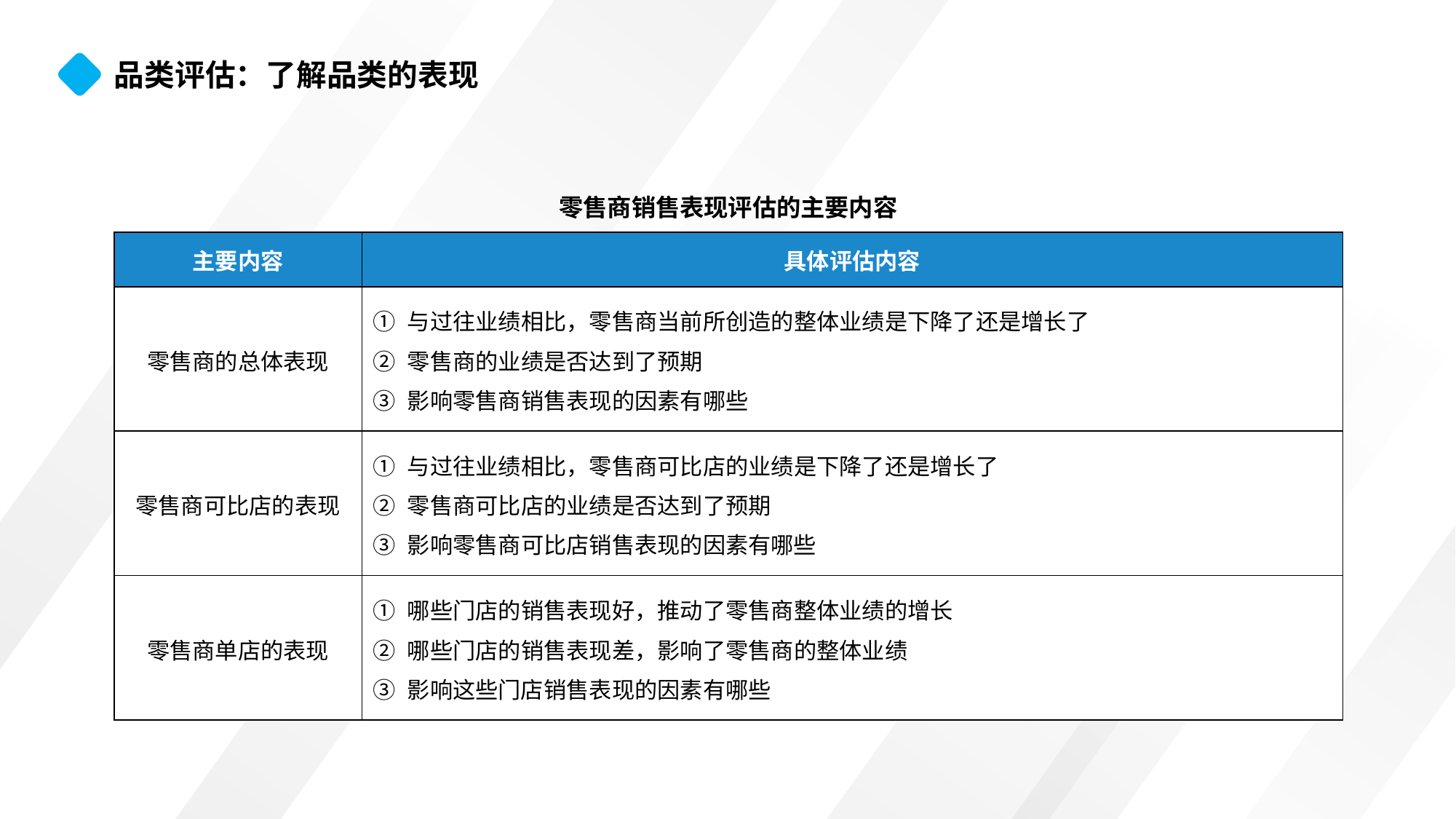

品类评估：了解品类的表现

零售商销售表现评估的主要内容
| 主要内容 | 具体评估内容 |
| --- | --- |
| 零售商的总体表现 | ① 与过往业绩相比，零售商当前所创造的整体业绩是下降了还是增长了 ② 零售商的业绩是否达到了预期 ③ 影响零售商销售表现的因素有哪些 |
| 零售商可比店的表现 | ① 与过往业绩相比，零售商可比店的业绩是下降了还是增长了 ② 零售商可比店的业绩是否达到了预期 ③ 影响零售商可比店销售表现的因素有哪些 |
| 零售商单店的表现 | ① 哪些门店的销售表现好，推动了零售商整体业绩的增长 ② 哪些门店的销售表现差，影响了零售商的整体业绩 ③ 影响这些门店销售表现的因素有哪些 |